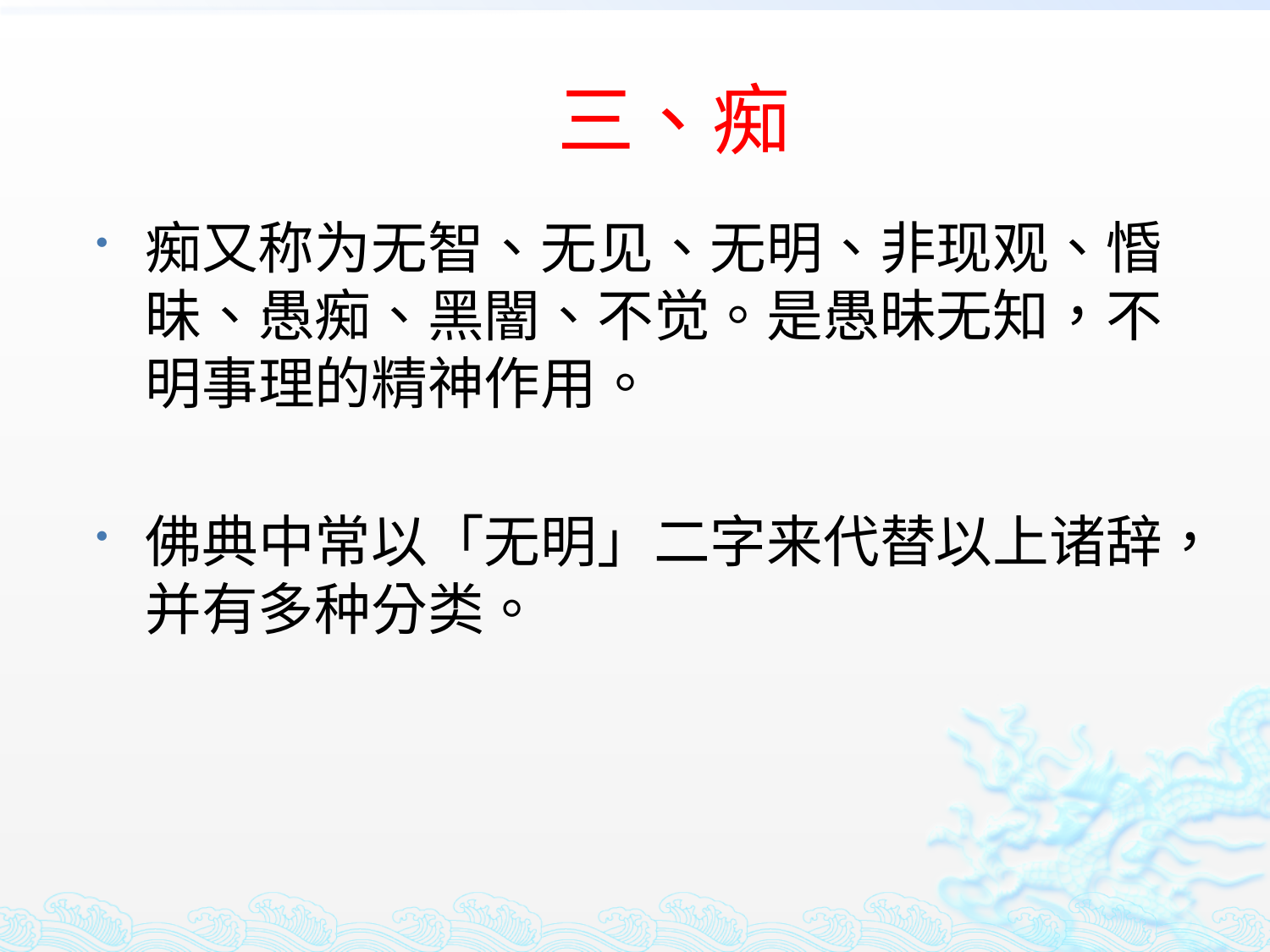

# 三、痴
痴又称为无智、无见、无明、非现观、惛昧、愚痴、黑闇、不觉。是愚昧无知，不明事理的精神作用。

佛典中常以「无明」二字来代替以上诸辞，并有多种分类。